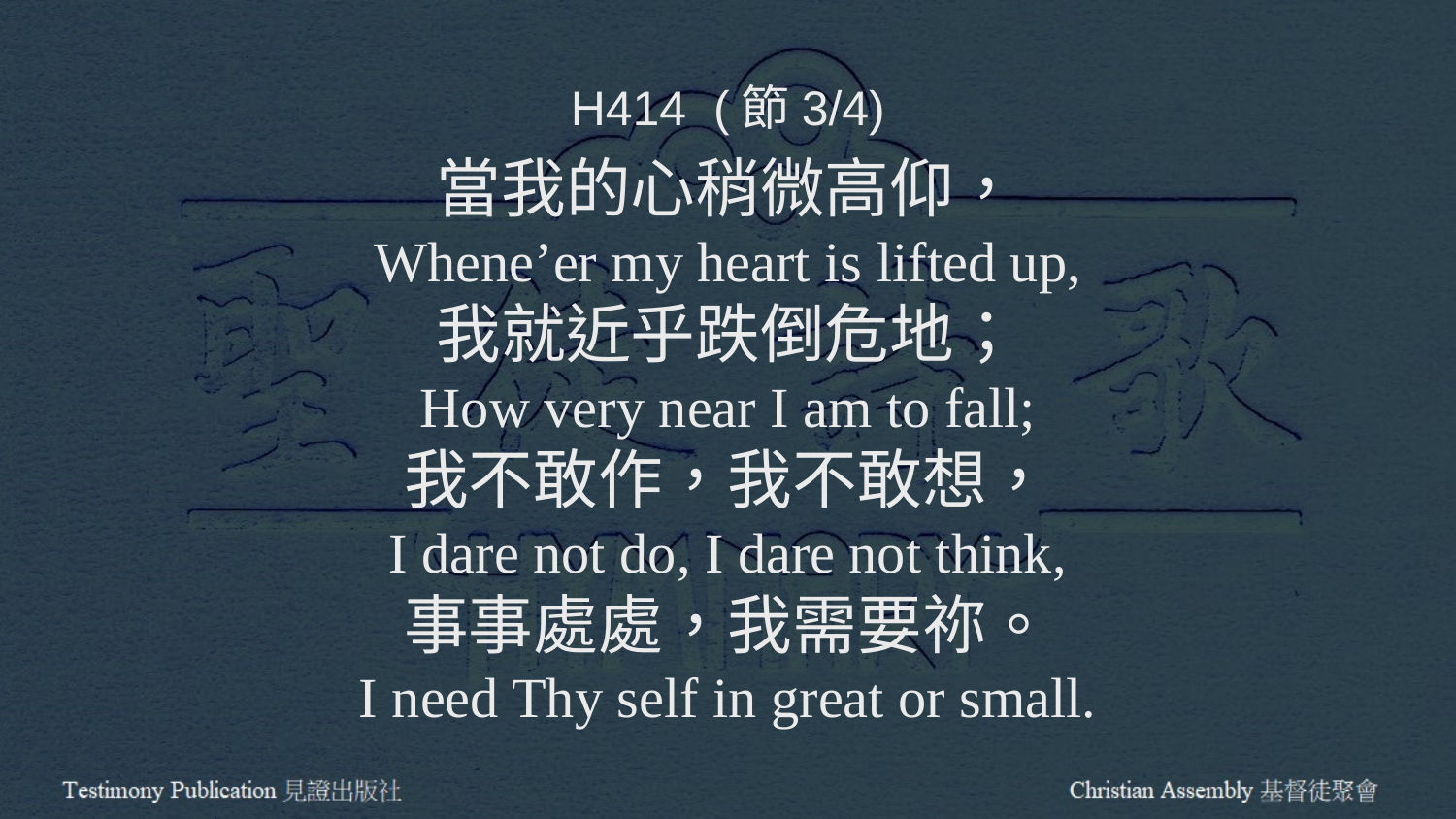

H414  (節3/4)
當我的心稍微高仰，
Whene’er my heart is lifted up,
我就近乎跌倒危地；
How very near I am to fall;
我不敢作，我不敢想，
I dare not do, I dare not think,
事事處處，我需要祢。
I need Thy self in great or small.